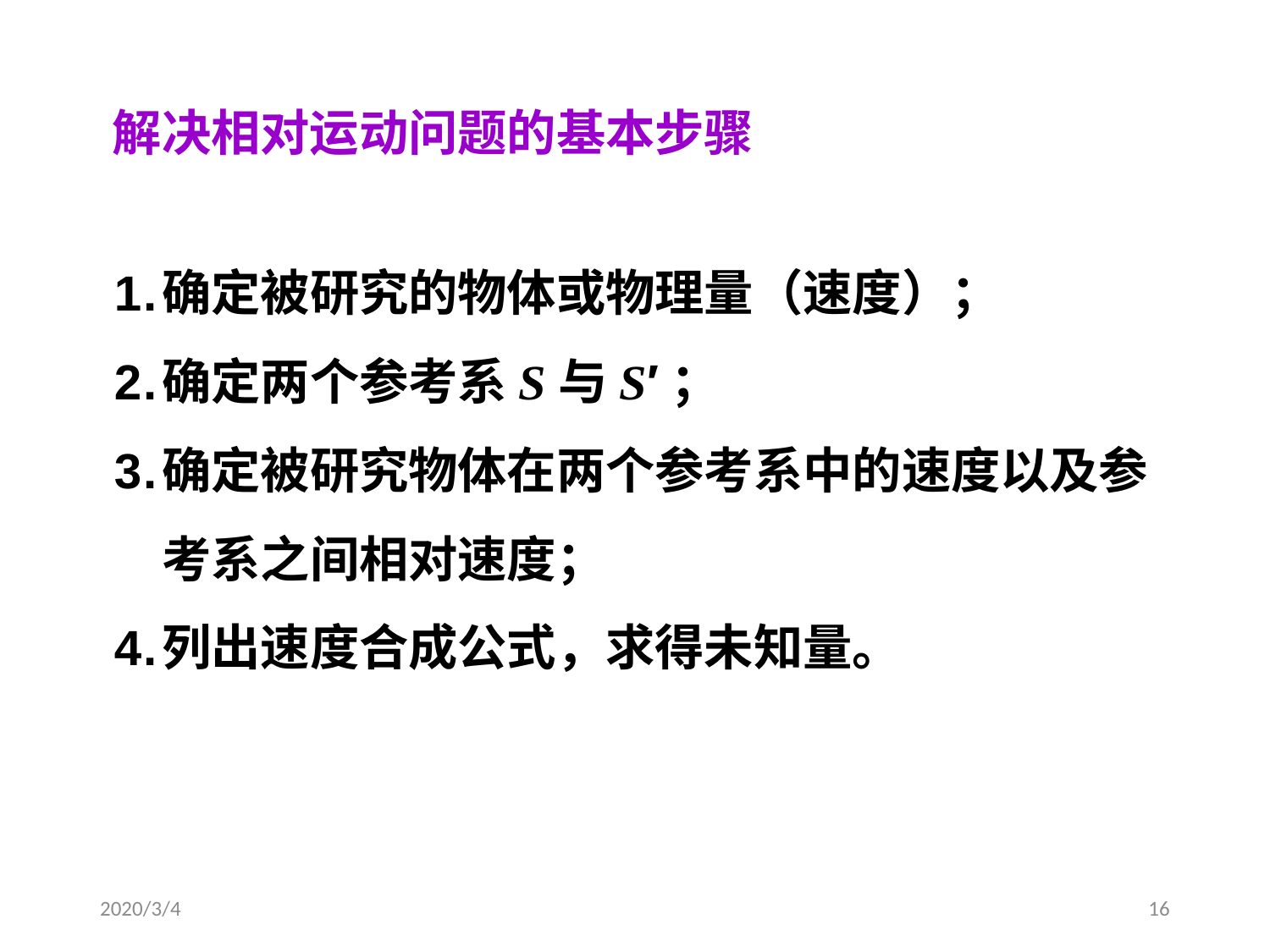

解决相对运动问题的基本步骤
确定被研究的物体或物理量（速度）；
确定两个参考系S与S′；
确定被研究物体在两个参考系中的速度以及参考系之间相对速度；
列出速度合成公式，求得未知量。
2020/3/4
16